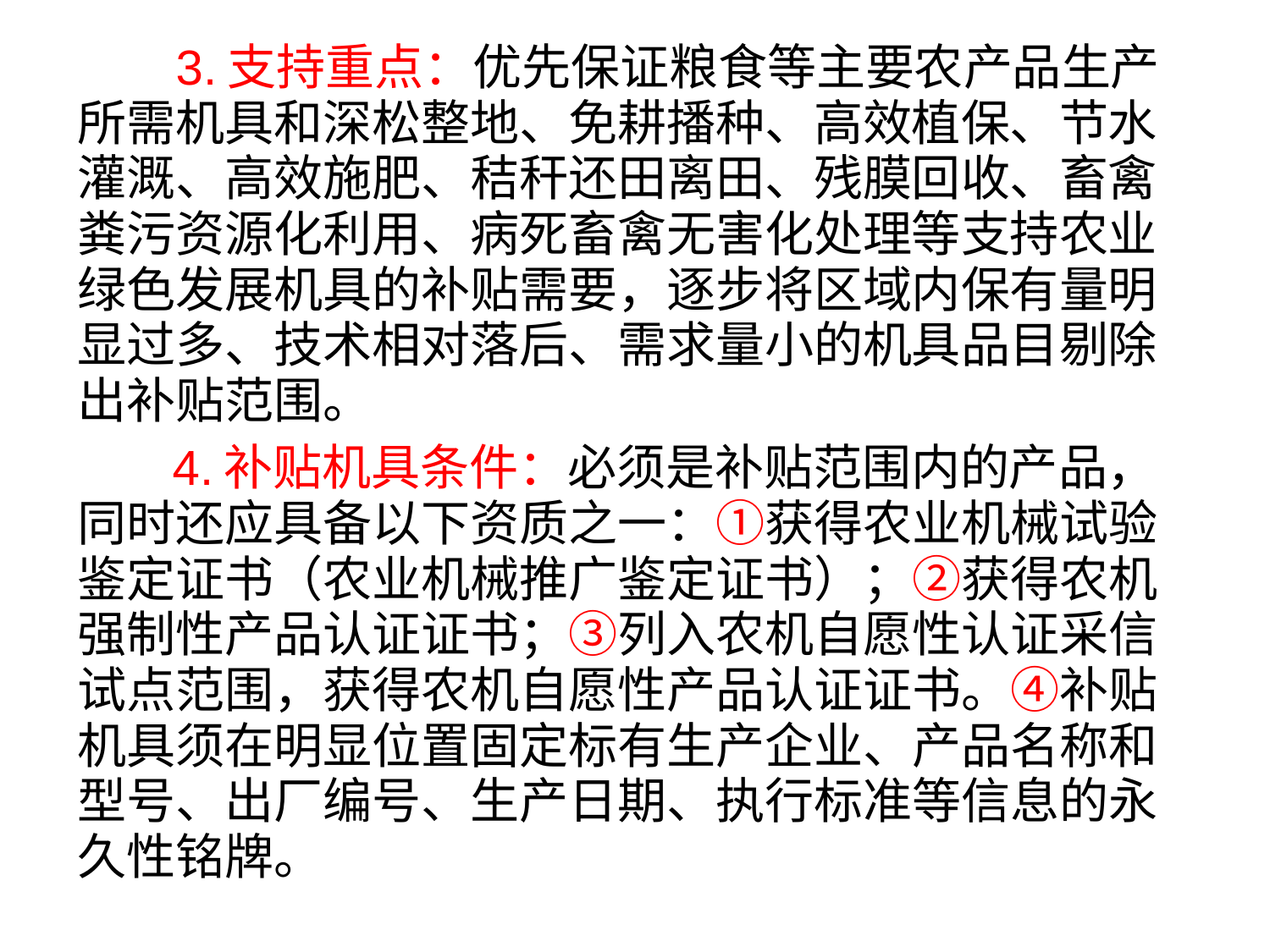

3.支持重点：优先保证粮食等主要农产品生产所需机具和深松整地、免耕播种、高效植保、节水灌溉、高效施肥、秸秆还田离田、残膜回收、畜禽粪污资源化利用、病死畜禽无害化处理等支持农业绿色发展机具的补贴需要，逐步将区域内保有量明显过多、技术相对落后、需求量小的机具品目剔除出补贴范围。
       4.补贴机具条件：必须是补贴范围内的产品，同时还应具备以下资质之一：①获得农业机械试验鉴定证书（农业机械推广鉴定证书）；②获得农机强制性产品认证证书；③列入农机自愿性认证采信试点范围，获得农机自愿性产品认证证书。④补贴机具须在明显位置固定标有生产企业、产品名称和型号、出厂编号、生产日期、执行标准等信息的永久性铭牌。